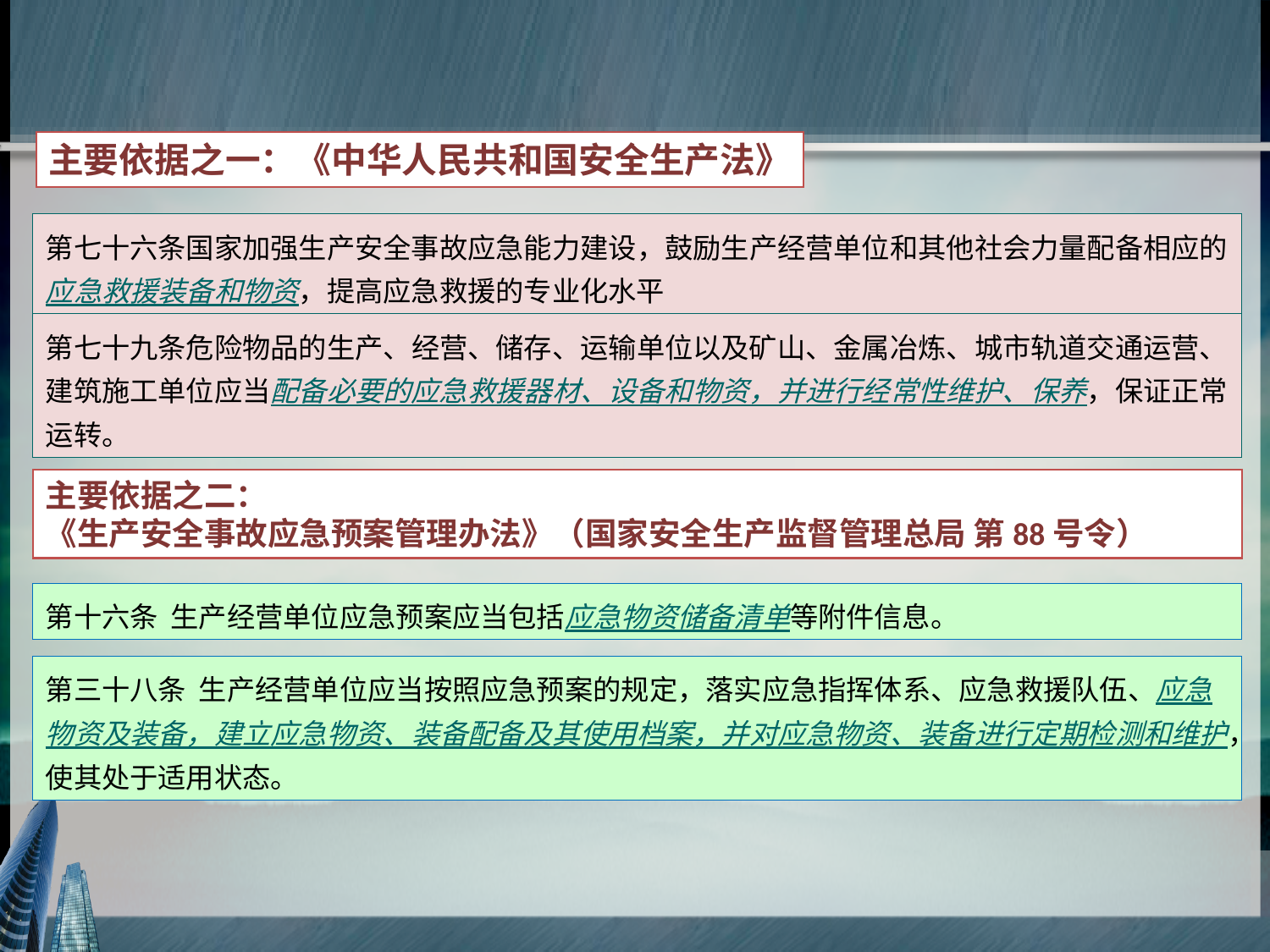

主要依据之一：《中华人民共和国安全生产法》
第七十六条国家加强生产安全事故应急能力建设，鼓励生产经营单位和其他社会力量配备相应的应急救援装备和物资，提高应急救援的专业化水平
第七十九条危险物品的生产、经营、储存、运输单位以及矿山、金属冶炼、城市轨道交通运营、建筑施工单位应当配备必要的应急救援器材、设备和物资，并进行经常性维护、保养，保证正常运转。
主要依据之二：
《生产安全事故应急预案管理办法》（国家安全生产监督管理总局 第88号令）
第十六条  生产经营单位应急预案应当包括应急物资储备清单等附件信息。
第三十八条  生产经营单位应当按照应急预案的规定，落实应急指挥体系、应急救援队伍、应急物资及装备，建立应急物资、装备配备及其使用档案，并对应急物资、装备进行定期检测和维护，使其处于适用状态。